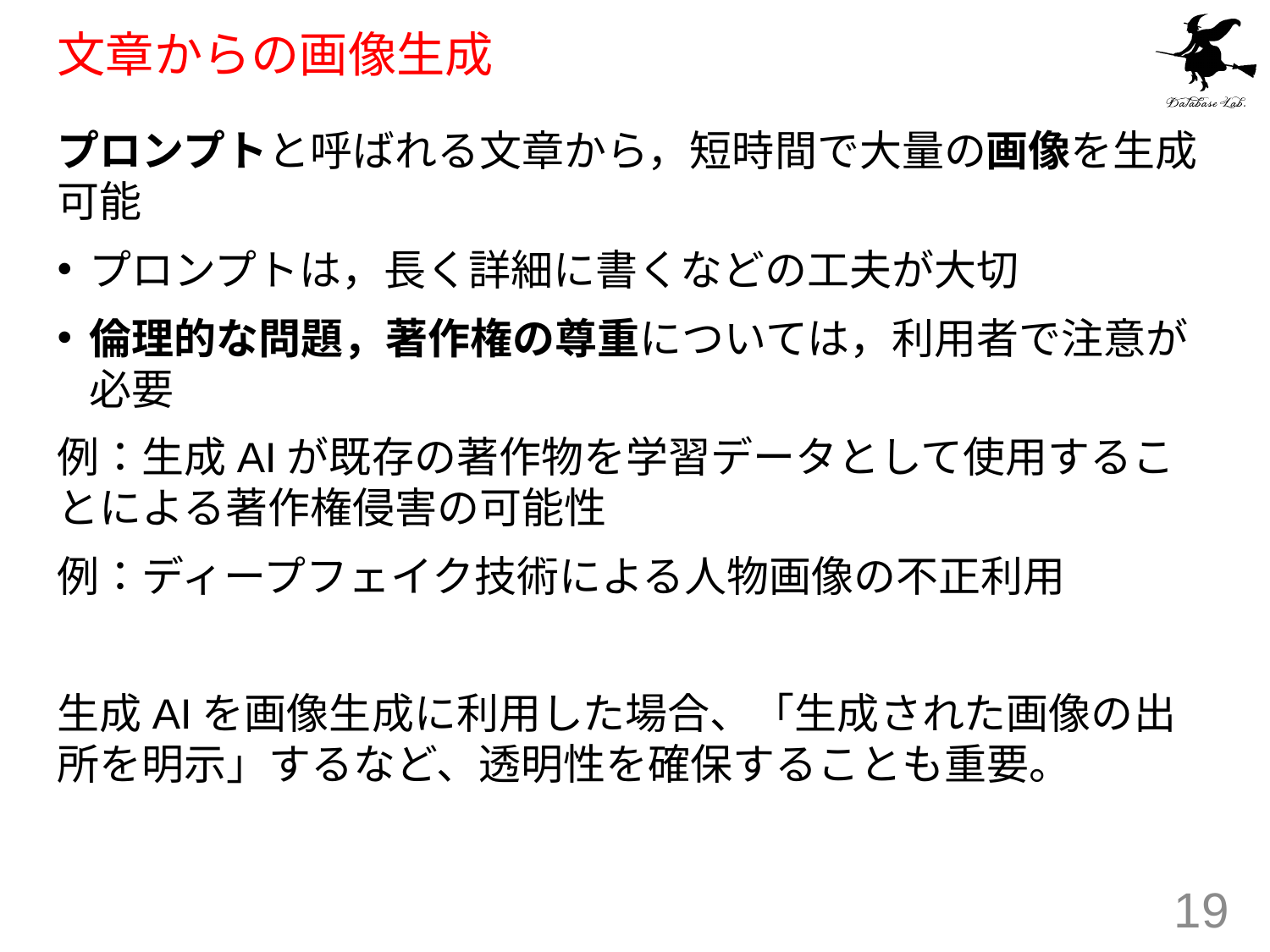

# 文章からの画像生成
プロンプトと呼ばれる文章から，短時間で大量の画像を生成可能
プロンプトは，長く詳細に書くなどの工夫が大切
倫理的な問題，著作権の尊重については，利用者で注意が必要
例：生成AIが既存の著作物を学習データとして使用することによる著作権侵害の可能性
例：ディープフェイク技術による人物画像の不正利用

生成AIを画像生成に利用した場合、「生成された画像の出所を明示」するなど、透明性を確保することも重要。
19